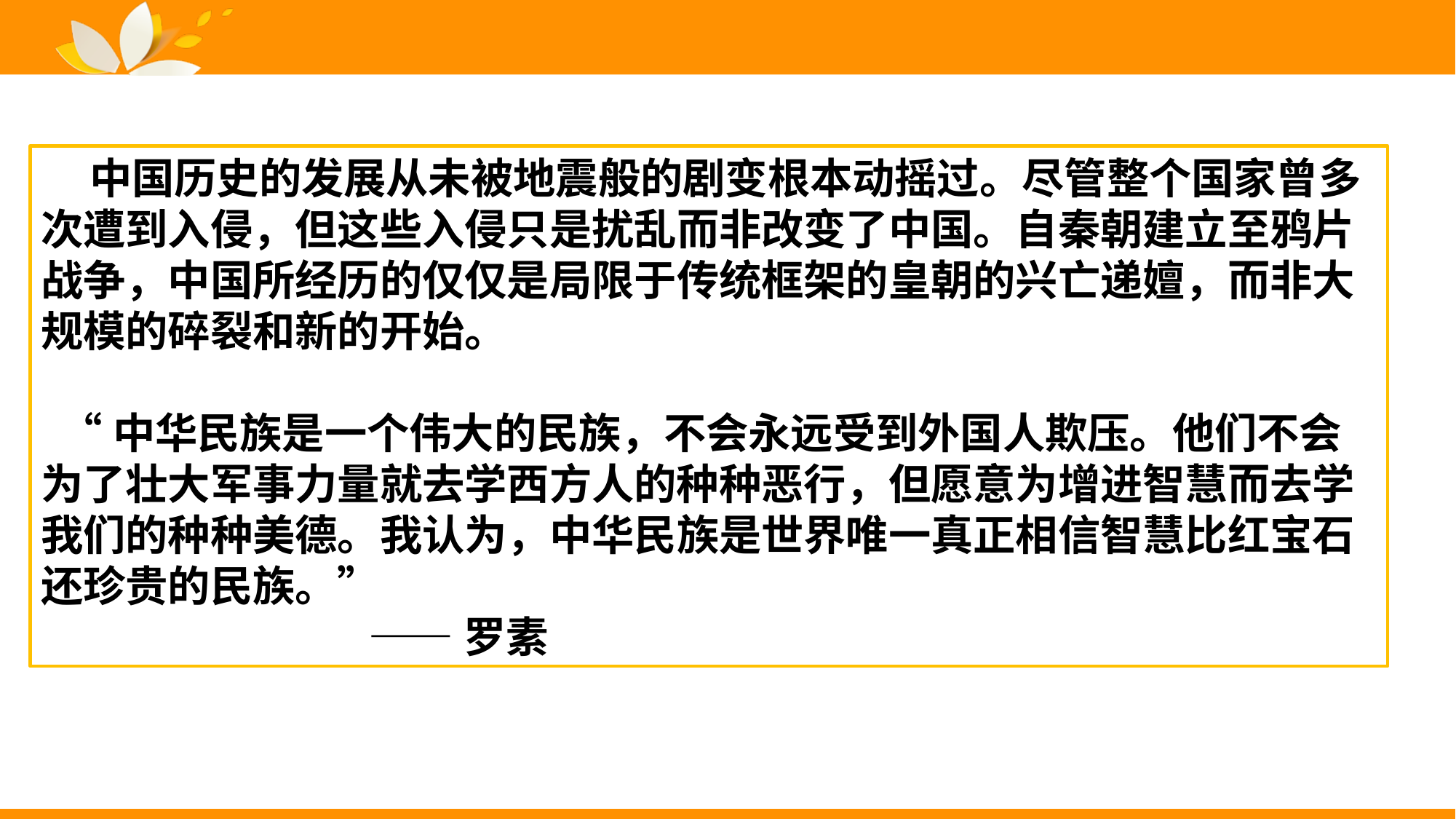

中国历史的发展从未被地震般的剧变根本动摇过。尽管整个国家曾多次遭到入侵，但这些入侵只是扰乱而非改变了中国。自秦朝建立至鸦片战争，中国所经历的仅仅是局限于传统框架的皇朝的兴亡递嬗，而非大规模的碎裂和新的开始。

  “中华民族是一个伟大的民族，不会永远受到外国人欺压。他们不会为了壮大军事力量就去学西方人的种种恶行，但愿意为增进智慧而去学我们的种种美德。我认为，中华民族是世界唯一真正相信智慧比红宝石还珍贵的民族。”
                                  ——罗素